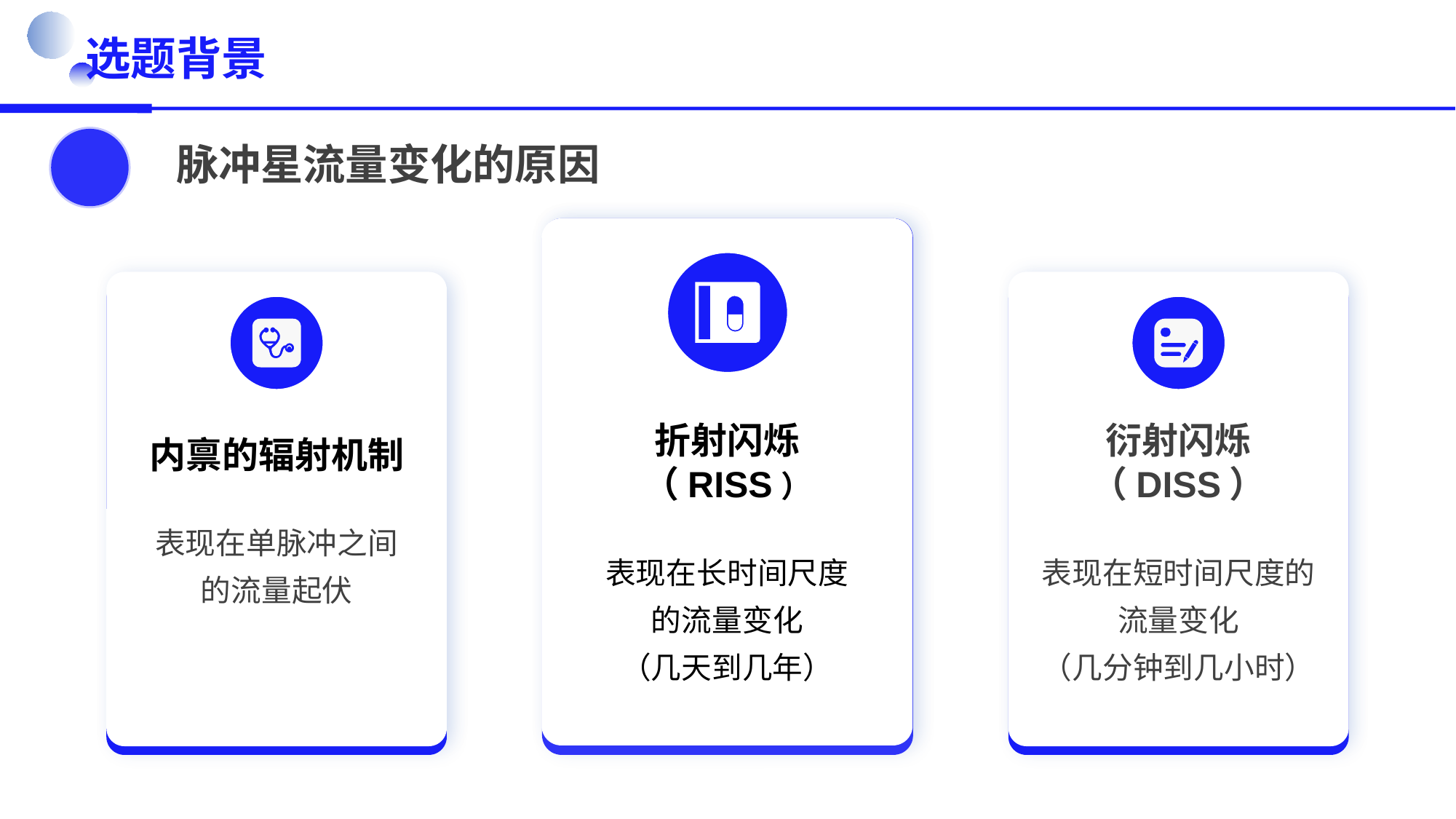

选题背景

脉冲星流量变化的原因

折射闪烁（RISS）

表现在长时间尺度的流量变化
（几天到几年）
衍射闪烁（DISS）

表现在短时间尺度的流量变化
（几分钟到几小时）
内禀的辐射机制

表现在单脉冲之间的流量起伏